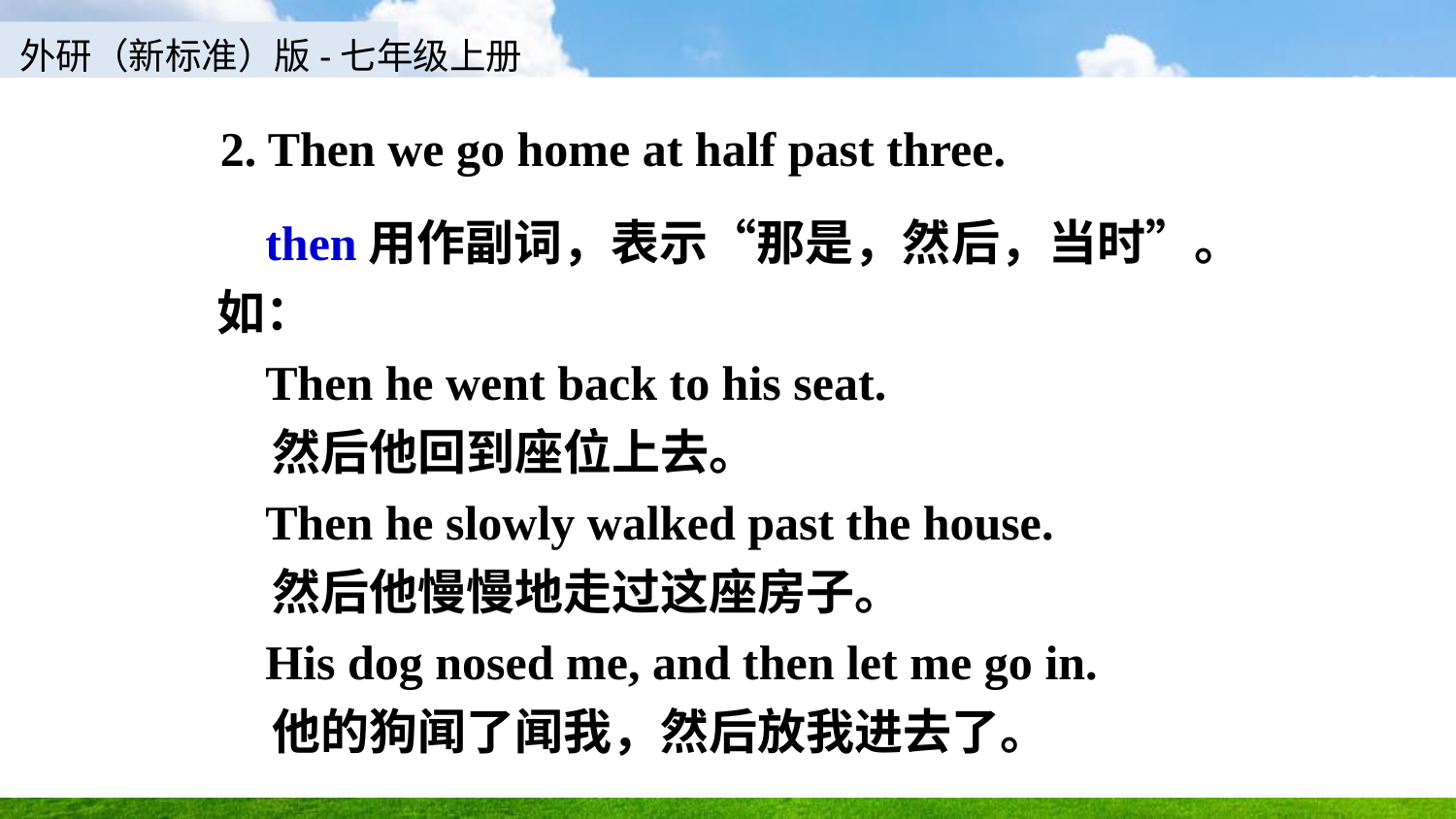

2. Then we go home at half past three.
    then用作副词，表示“那是，然后，当时”。
如：
    Then he went back to his seat.
    然后他回到座位上去。
    Then he slowly walked past the house.
    然后他慢慢地走过这座房子。
    His dog nosed me, and then let me go in.
    他的狗闻了闻我，然后放我进去了。